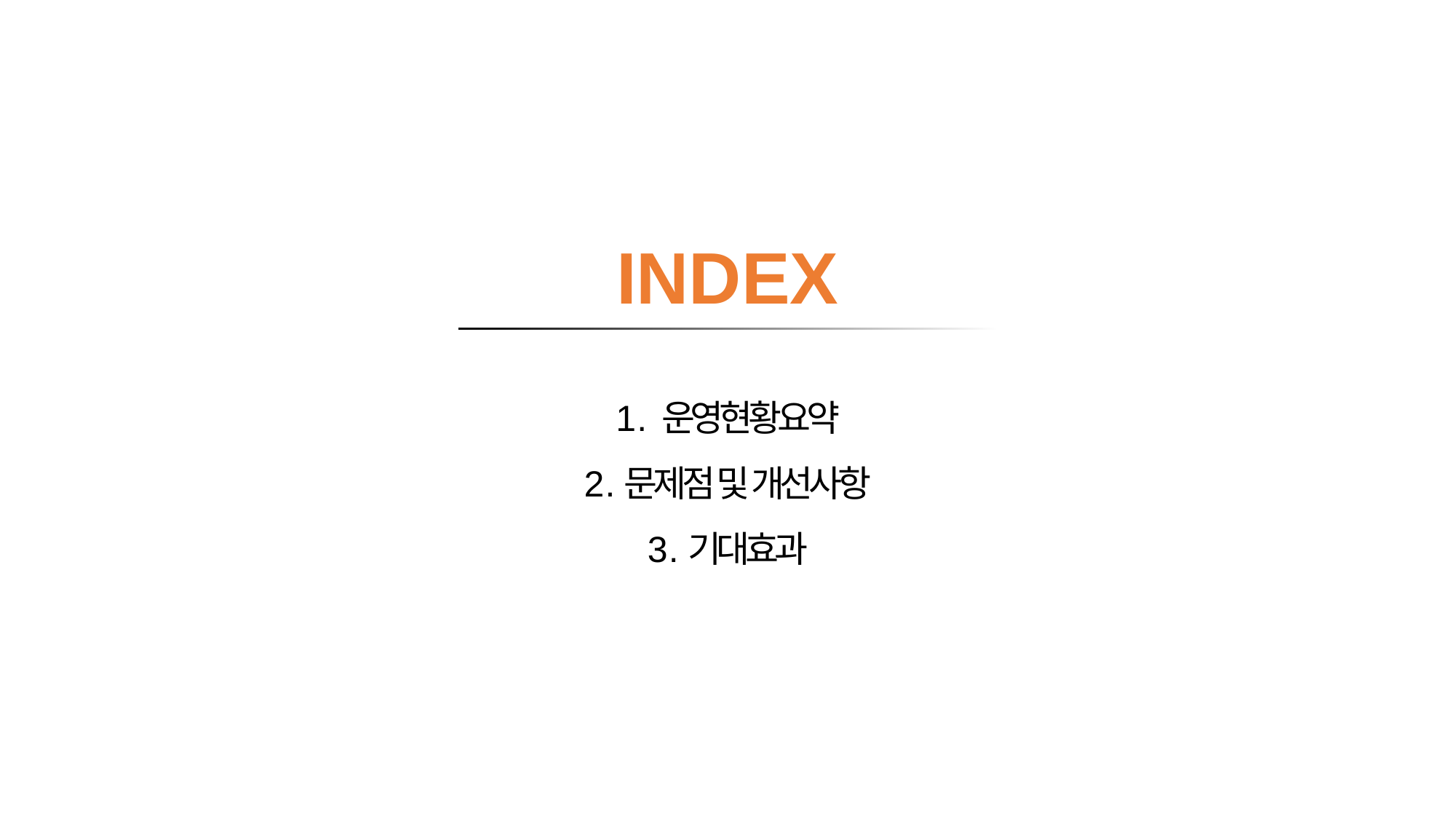

INDEX

1 . 운영현황요약
2 .문제점 및 개선사항
3 .기대효과